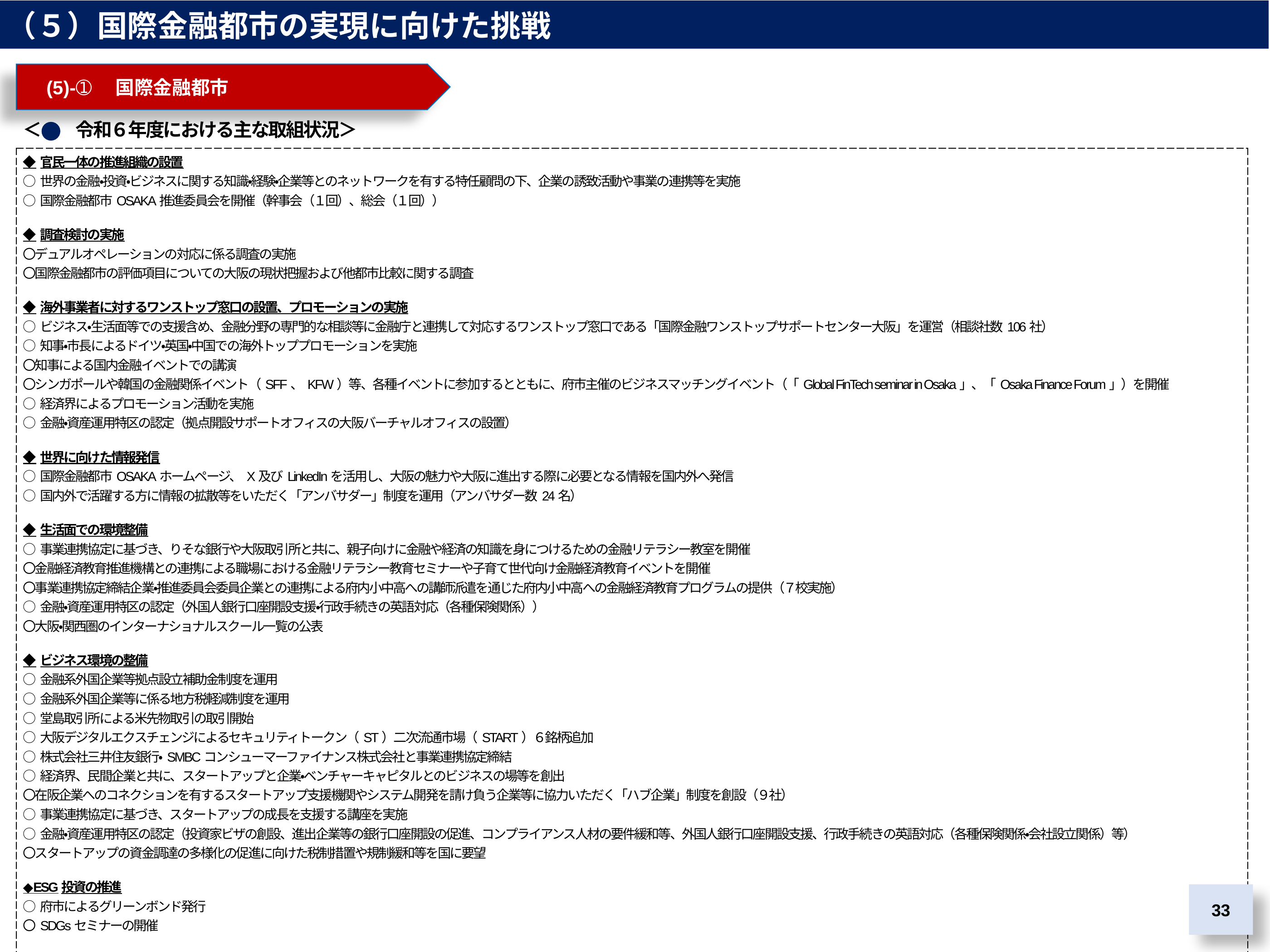

（５）国際金融都市の実現に向けた挑戦
　(5)-➀　国際金融都市
＜　　令和６年度における主な取組状況＞

| ◆官民一体の推進組織の設置 ○世界の金融・投資・ビジネスに関する知識・経験・企業等とのネットワークを有する特任顧問の下、企業の誘致活動や事業の連携等を実施 ○国際金融都市OSAKA推進委員会を開催（幹事会（１回）、総会（１回）） ◆調査検討の実施 〇デュアルオペレーションの対応に係る調査の実施 〇国際金融都市の評価項目についての大阪の現状把握および他都市比較に関する調査 ◆海外事業者に対するワンストップ窓口の設置、プロモーションの実施 ○ビジネス・生活面等での支援含め、金融分野の専門的な相談等に金融庁と連携して対応するワンストップ窓口である「国際金融ワンストップサポートセンター大阪」を運営（相談社数106社） ○知事・市長によるドイツ・英国・中国での海外トッププロモーションを実施 〇知事による国内金融イベントでの講演 〇シンガポールや韓国の金融関係イベント（SFF、KFW）等、各種イベントに参加するとともに、府市主催のビジネスマッチングイベント（「Global FinTech seminar in Osaka」、「Osaka Finance Forum」）を開催 ○経済界によるプロモーション活動を実施 ○金融・資産運用特区の認定（拠点開設サポートオフィスの大阪バーチャルオフィスの設置） ◆世界に向けた情報発信 ○国際金融都市OSAKAホームページ、X及びLinkedInを活用し、大阪の魅力や大阪に進出する際に必要となる情報を国内外へ発信 ○国内外で活躍する方に情報の拡散等をいただく「アンバサダー」制度を運用（アンバサダー数24名） ◆生活面での環境整備 ○事業連携協定に基づき、りそな銀行や大阪取引所と共に、親子向けに金融や経済の知識を身につけるための金融リテラシー教室を開催 〇金融経済教育推進機構との連携による職場における金融リテラシー教育セミナーや子育て世代向け金融経済教育イベントを開催 〇事業連携協定締結企業・推進委員会委員企業との連携による府内小中高への講師派遣を通じた府内小中高への金融経済教育プログラムの提供（７校実施） ○金融・資産運用特区の認定（外国人銀行口座開設支援・行政手続きの英語対応（各種保険関係）） 〇大阪・関西圏のインターナショナルスクール一覧の公表 ◆ビジネス環境の整備 ○金融系外国企業等拠点設立補助金制度を運用 ○金融系外国企業等に係る地方税軽減制度を運用 ○堂島取引所による米先物取引の取引開始 ○大阪デジタルエクスチェンジによるセキュリティトークン（ST）二次流通市場（START）６銘柄追加 ○株式会社三井住友銀行・SMBCコンシューマーファイナンス株式会社と事業連携協定締結 ○経済界、民間企業と共に、スタートアップと企業・ベンチャーキャピタルとのビジネスの場等を創出 〇在阪企業へのコネクションを有するスタートアップ支援機関やシステム開発を請け負う企業等に協力いただく「ハブ企業」制度を創設（９社） ○事業連携協定に基づき、スタートアップの成長を支援する講座を実施 ○金融・資産運用特区の認定（投資家ビザの創設、進出企業等の銀行口座開設の促進、コンプライアンス人材の要件緩和等、外国人銀行口座開設支援、行政手続きの英語対応（各種保険関係・会社設立関係）等） 〇スタートアップの資金調達の多様化の促進に向けた税制措置や規制緩和等を国に要望 ◆ESG投資の推進 ○府市によるグリーンボンド発行 〇SDGsセミナーの開催 |
| --- |
33